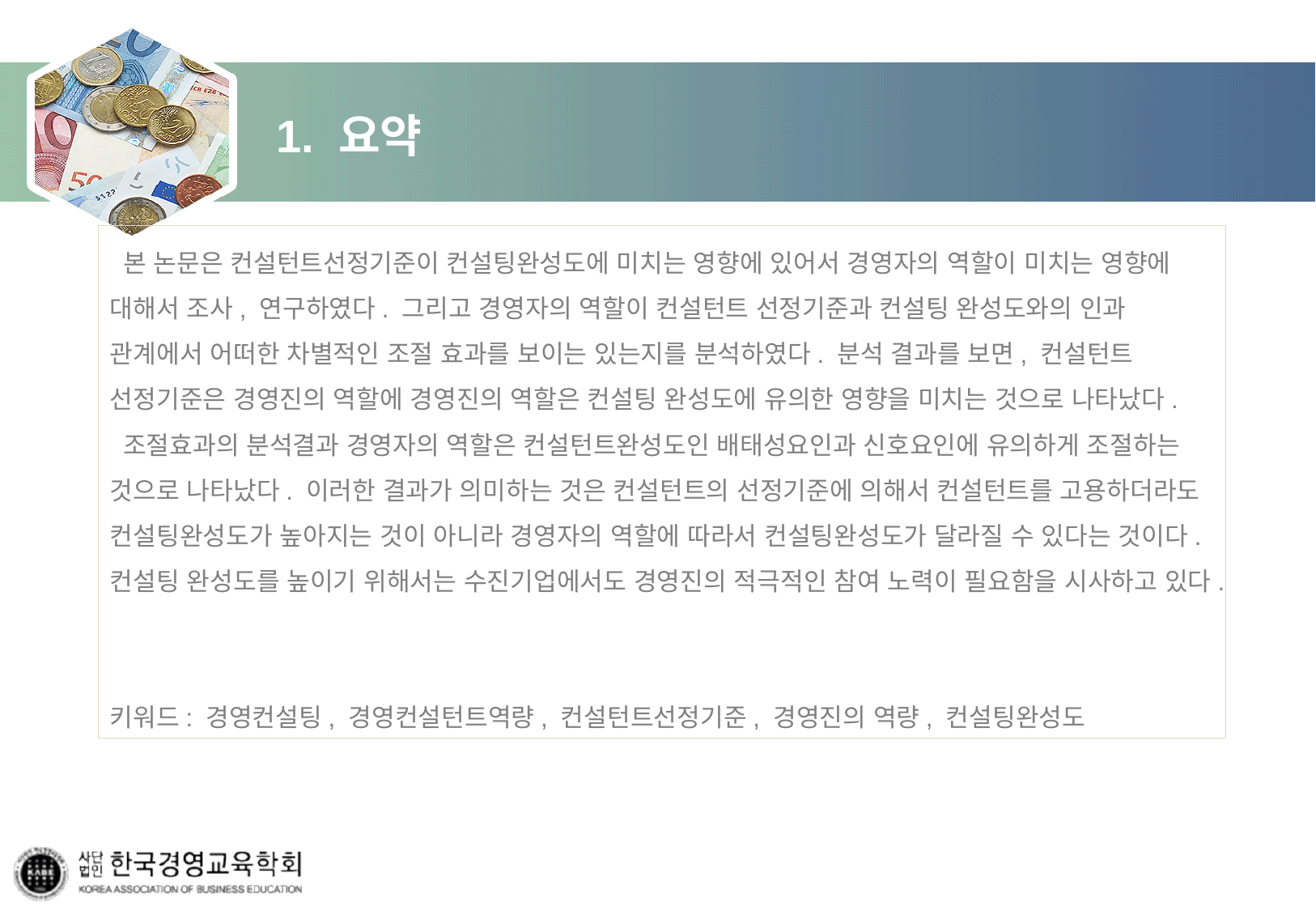

# 1. 요약
 본 논문은 컨설턴트선정기준이 컨설팅완성도에 미치는 영향에 있어서 경영자의 역할이 미치는 영향에 대해서 조사, 연구하였다. 그리고 경영자의 역할이 컨설턴트 선정기준과 컨설팅 완성도와의 인과 관계에서 어떠한 차별적인 조절 효과를 보이는 있는지를 분석하였다. 분석 결과를 보면, 컨설턴트 선정기준은 경영진의 역할에 경영진의 역할은 컨설팅 완성도에 유의한 영향을 미치는 것으로 나타났다.
 조절효과의 분석결과 경영자의 역할은 컨설턴트완성도인 배태성요인과 신호요인에 유의하게 조절하는 것으로 나타났다. 이러한 결과가 의미하는 것은 컨설턴트의 선정기준에 의해서 컨설턴트를 고용하더라도 컨설팅완성도가 높아지는 것이 아니라 경영자의 역할에 따라서 컨설팅완성도가 달라질 수 있다는 것이다. 컨설팅 완성도를 높이기 위해서는 수진기업에서도 경영진의 적극적인 참여 노력이 필요함을 시사하고 있다.

키워드: 경영컨설팅, 경영컨설턴트역량, 컨설턴트선정기준, 경영진의 역량, 컨설팅완성도